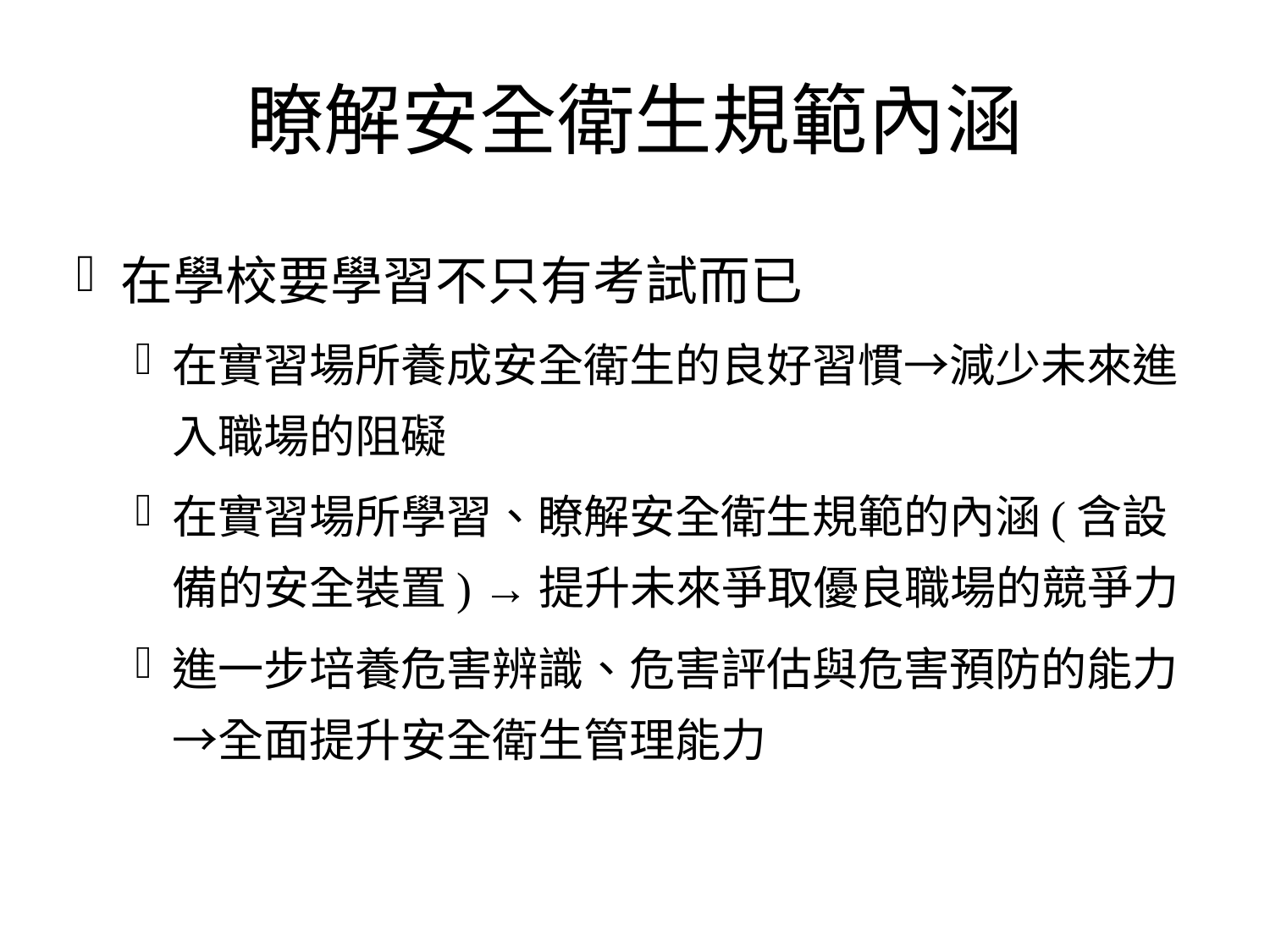

# 瞭解安全衛生規範內涵
在學校要學習不只有考試而已
在實習場所養成安全衛生的良好習慣→減少未來進入職場的阻礙
在實習場所學習、瞭解安全衛生規範的內涵(含設備的安全裝置) →提升未來爭取優良職場的競爭力
進一步培養危害辨識、危害評估與危害預防的能力→全面提升安全衛生管理能力